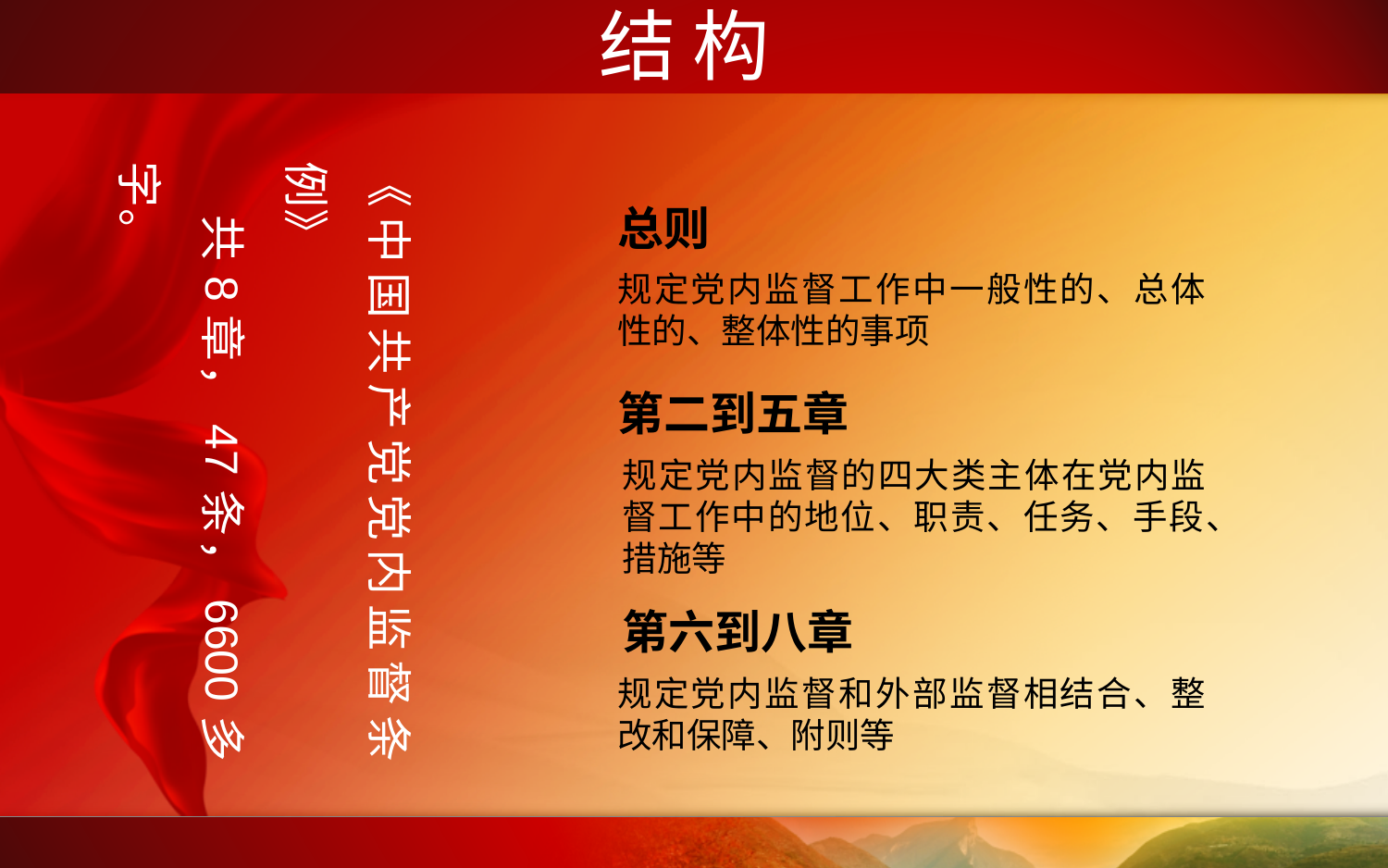

# 结 构
《中国共产党党内监督条例》
   共8章，47条，6600多字。
总则
规定党内监督工作中一般性的、总体性的、整体性的事项
第二到五章
规定党内监督的四大类主体在党内监督工作中的地位、职责、任务、手段、措施等
第六到八章
规定党内监督和外部监督相结合、整改和保障、附则等